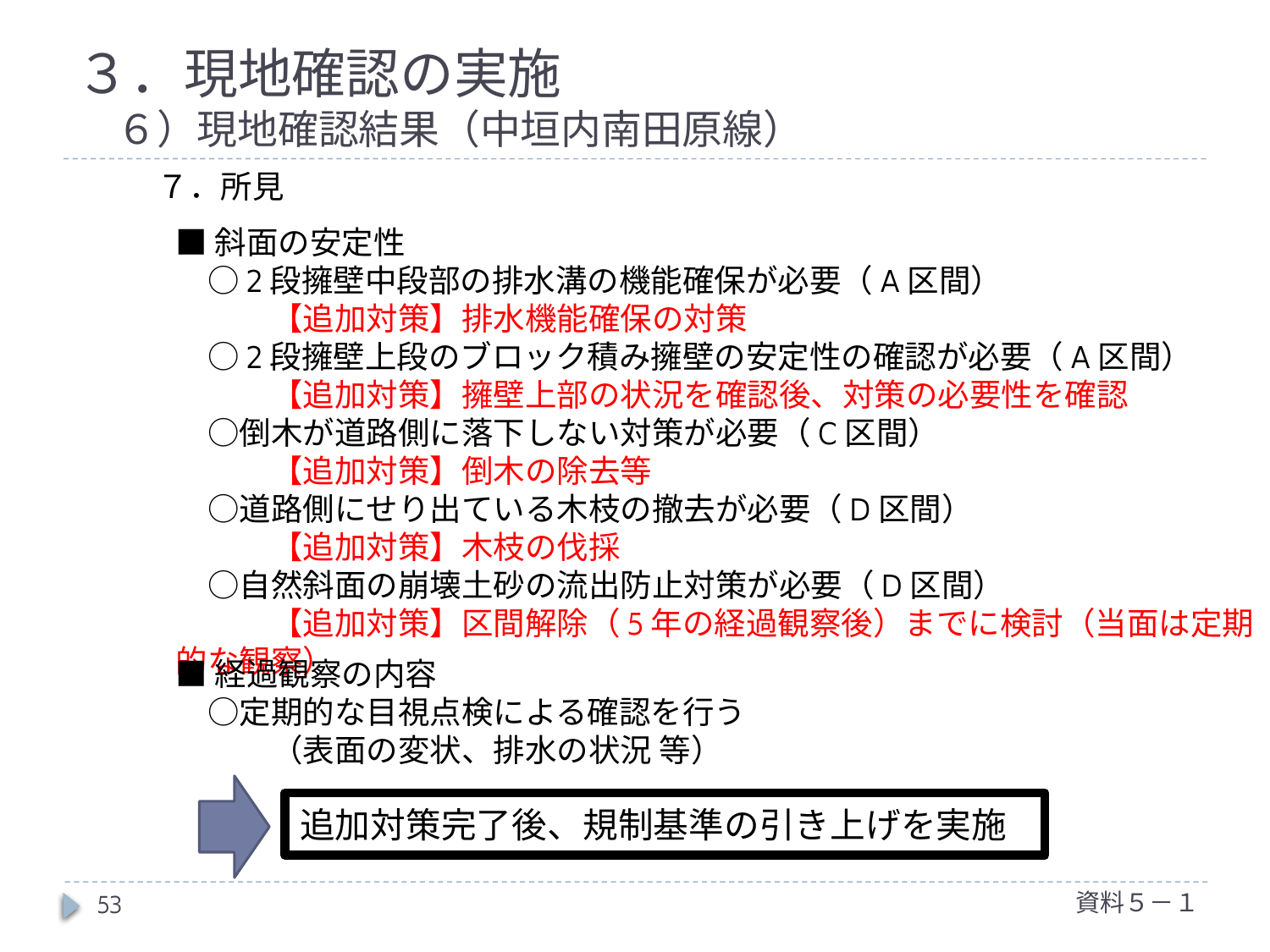

# ３．現地確認の実施 　６）現地確認結果（中垣内南田原線）
７．所見
■斜面の安定性
　○2段擁壁中段部の排水溝の機能確保が必要（A区間）
　　　【追加対策】排水機能確保の対策
　○2段擁壁上段のブロック積み擁壁の安定性の確認が必要（A区間）
　　　【追加対策】擁壁上部の状況を確認後、対策の必要性を確認
　○倒木が道路側に落下しない対策が必要（C区間）
　　　【追加対策】倒木の除去等
　○道路側にせり出ている木枝の撤去が必要（D区間）
　　　【追加対策】木枝の伐採
　○自然斜面の崩壊土砂の流出防止対策が必要（D区間）
　　　【追加対策】区間解除（5年の経過観察後）までに検討（当面は定期的な観察）
■経過観察の内容
　○定期的な目視点検による確認を行う
　　　（表面の変状、排水の状況 等）

追加対策完了後、規制基準の引き上げを実施
資料５－１
53